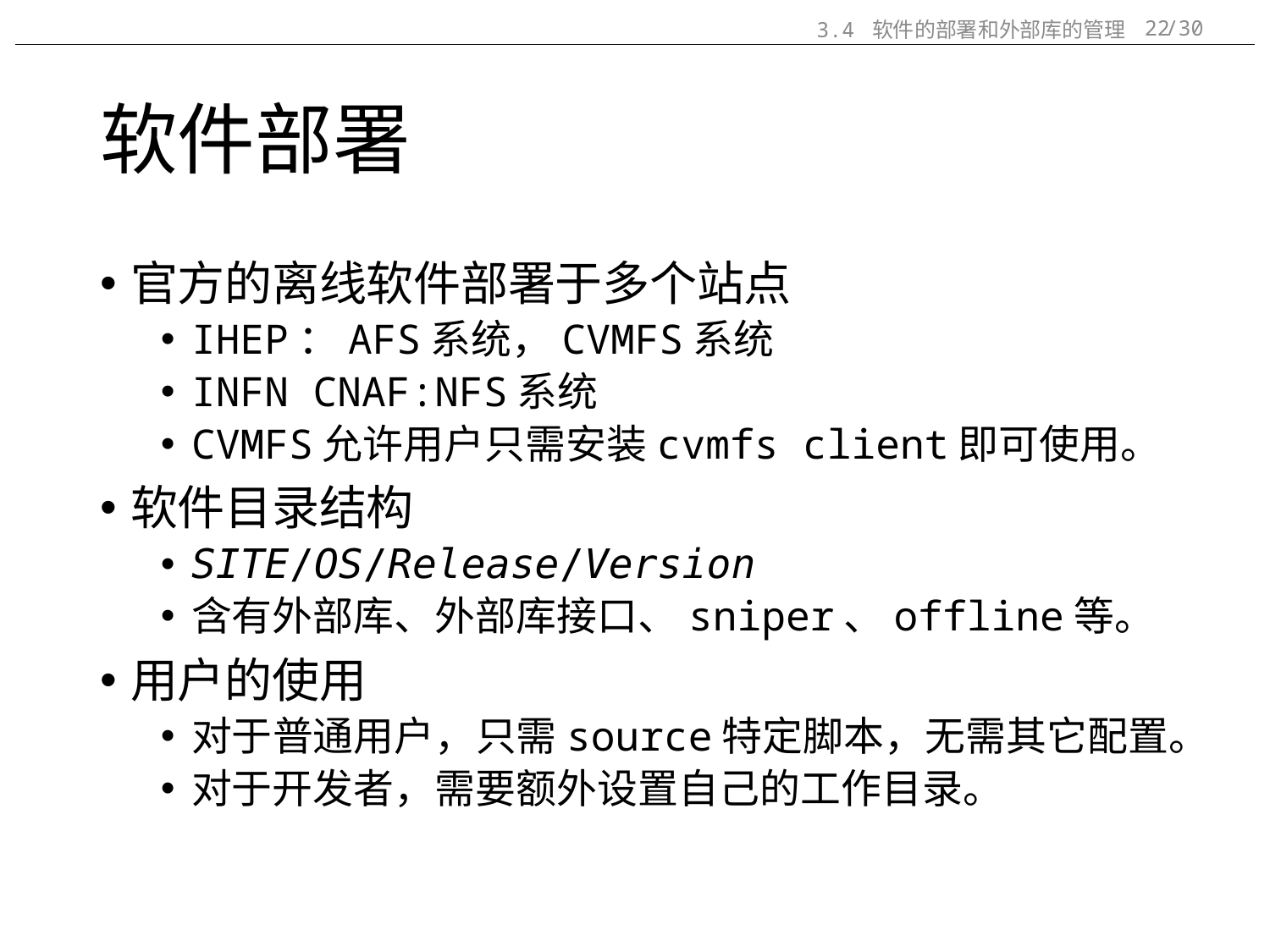

3.4 软件的部署和外部库的管理
/30
22
# 软件部署
官方的离线软件部署于多个站点
IHEP：AFS系统，CVMFS系统
INFN CNAF:NFS系统
CVMFS允许用户只需安装cvmfs client即可使用。
软件目录结构
SITE/OS/Release/Version
含有外部库、外部库接口、sniper、offline等。
用户的使用
对于普通用户，只需source特定脚本，无需其它配置。
对于开发者，需要额外设置自己的工作目录。